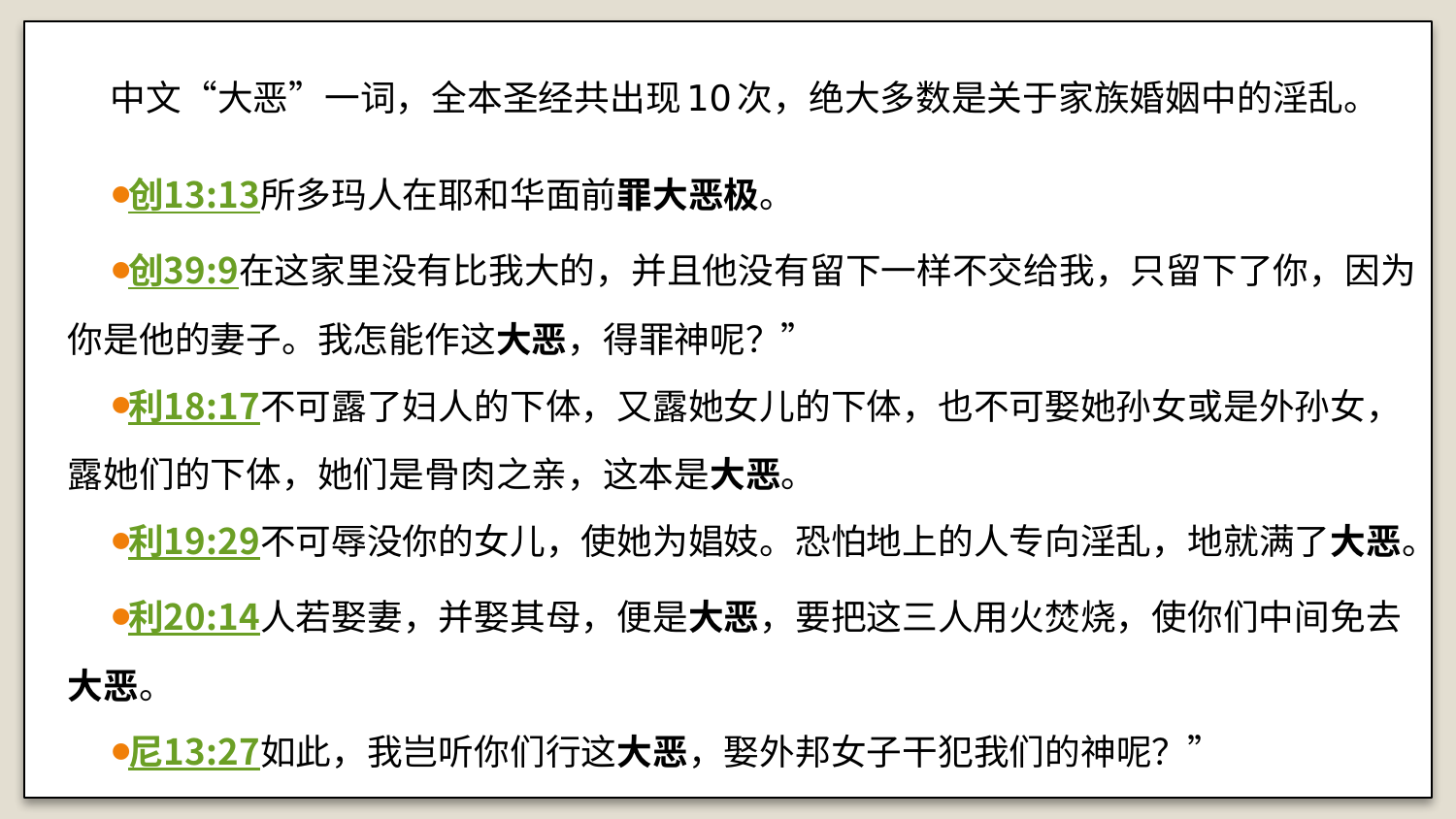

中文“大恶”一词，全本圣经共出现10次，绝大多数是关于家族婚姻中的淫乱。

创13:13所多玛人在耶和华面前罪大恶极。
创39:9在这家里没有比我大的，并且他没有留下一样不交给我，只留下了你，因为你是他的妻子。我怎能作这大恶，得罪神呢？”
利18:17不可露了妇人的下体，又露她女儿的下体，也不可娶她孙女或是外孙女，露她们的下体，她们是骨肉之亲，这本是大恶。
利19:29不可辱没你的女儿，使她为娼妓。恐怕地上的人专向淫乱，地就满了大恶。
利20:14人若娶妻，并娶其母，便是大恶，要把这三人用火焚烧，使你们中间免去大恶。
尼13:27如此，我岂听你们行这大恶，娶外邦女子干犯我们的神呢？”